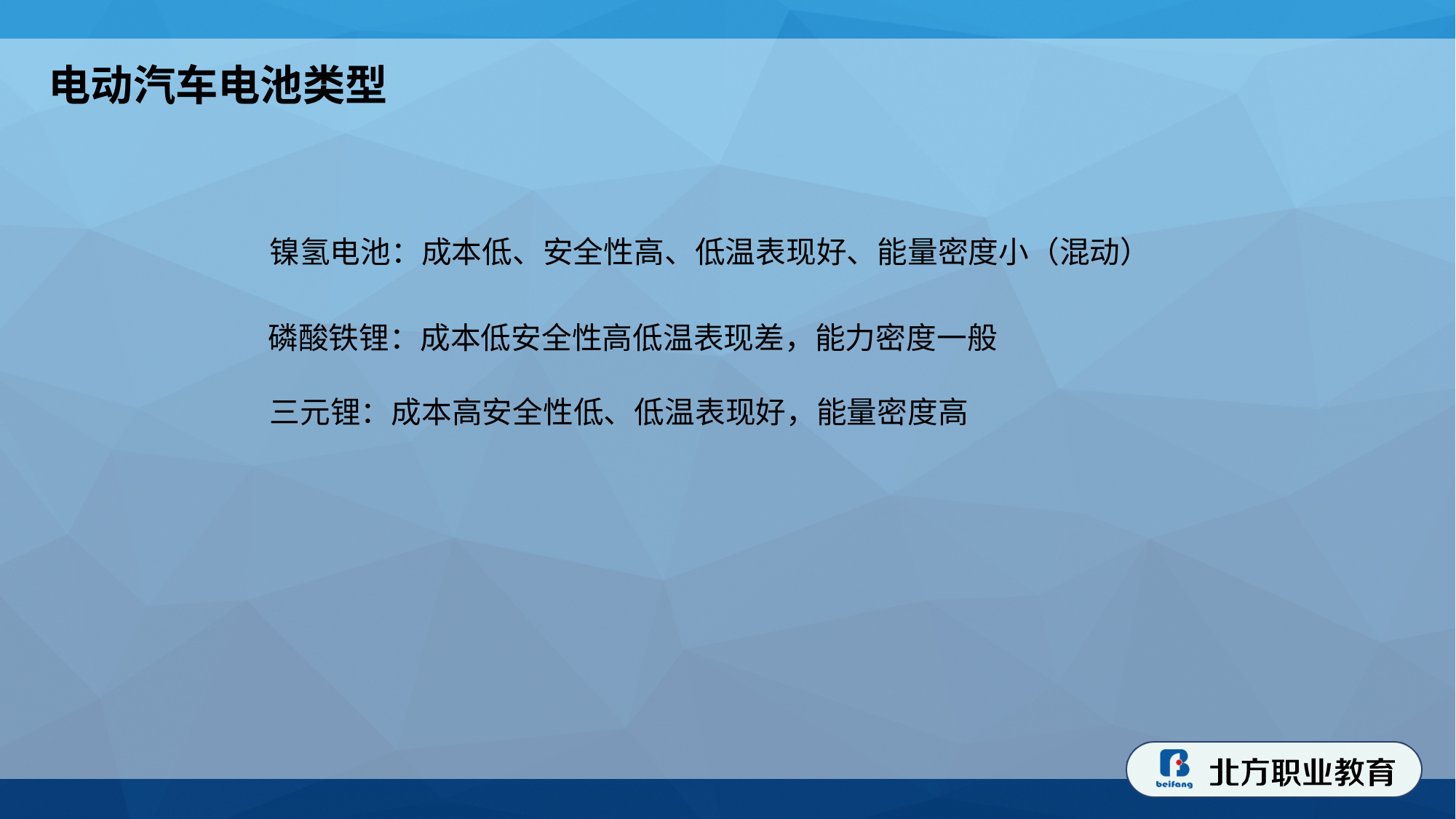

电动汽车电池类型
镍氢电池：成本低、安全性高、低温表现好、能量密度小（混动）
磷酸铁锂：成本低安全性高低温表现差，能力密度一般
三元锂：成本高安全性低、低温表现好，能量密度高